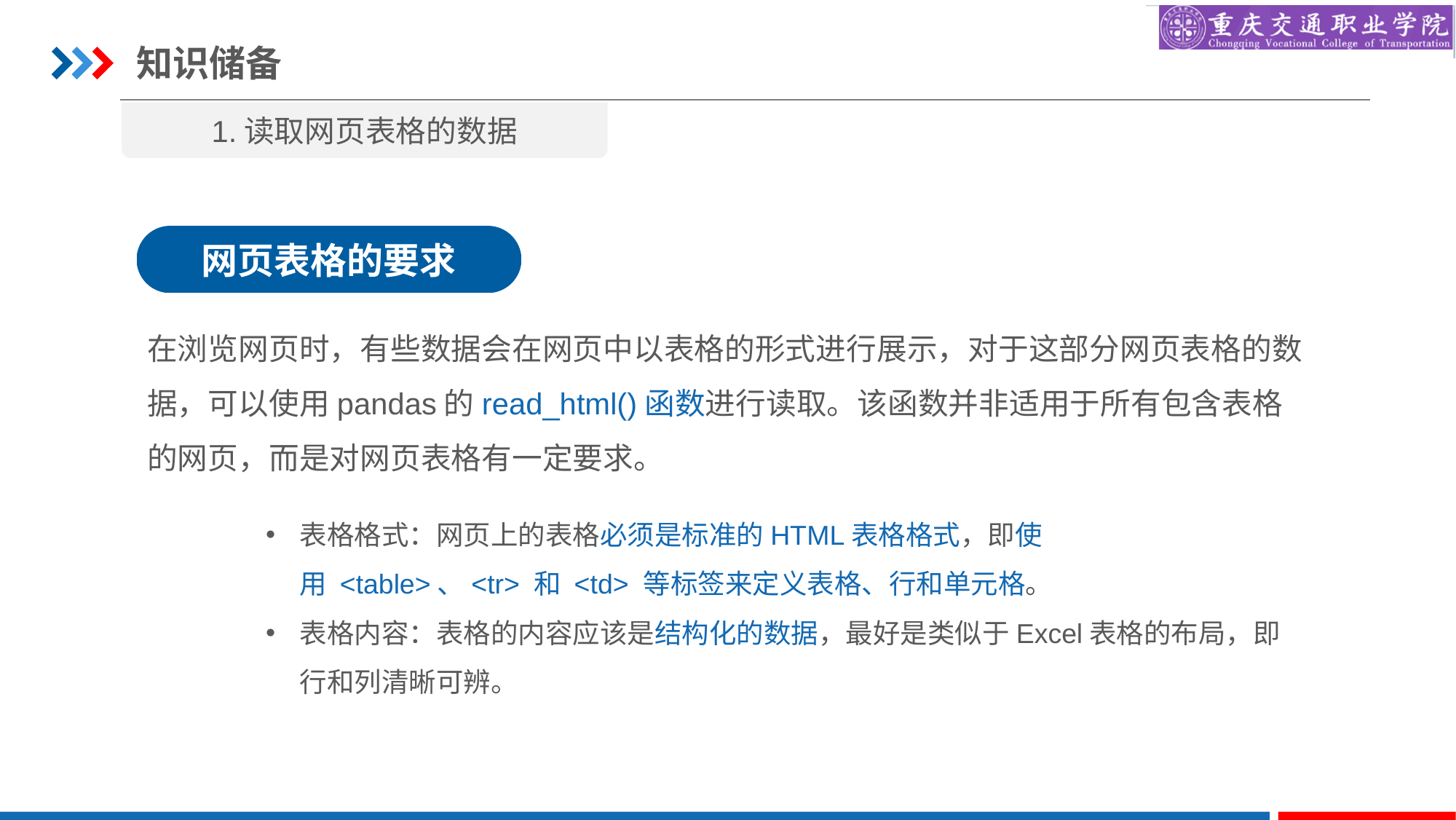

知识储备

1.读取网页表格的数据
网页表格的要求
在浏览网页时，有些数据会在网页中以表格的形式进行展示，对于这部分网页表格的数据，可以使用pandas的read_html()函数进行读取。该函数并非适用于所有包含表格的网页，而是对网页表格有一定要求。
表格格式：网页上的表格必须是标准的HTML表格格式，即使用 <table>、<tr> 和 <td> 等标签来定义表格、行和单元格。
表格内容：表格的内容应该是结构化的数据，最好是类似于Excel表格的布局，即行和列清晰可辨。